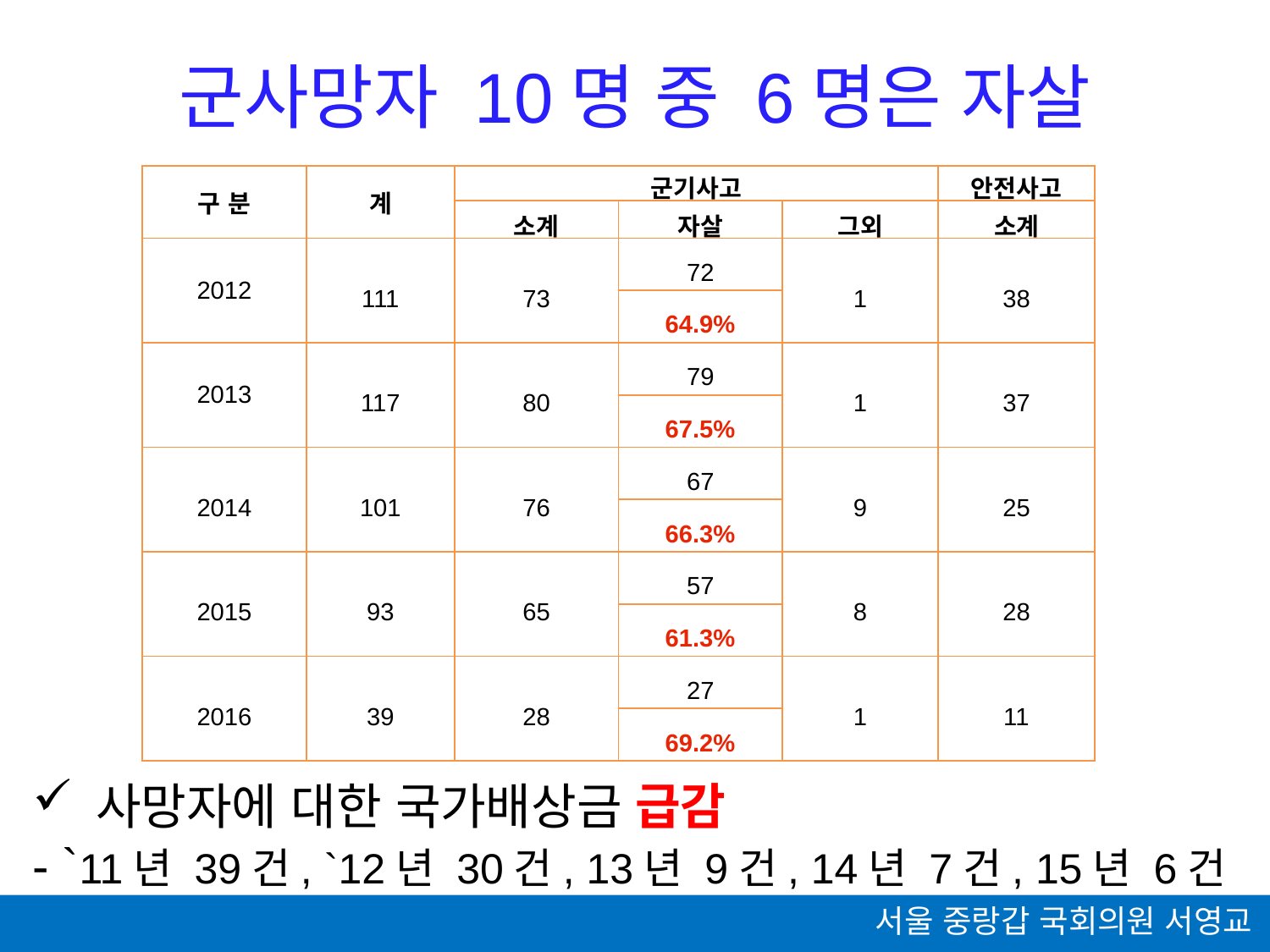

군사망자 10명 중 6명은 자살
| 구 분 | 계 | 군기사고 |  |  | 안전사고 |
| --- | --- | --- | --- | --- | --- |
|  |  | 소계 | 자살 | 그외 | 소계 |
| 2012 | 111 | 73 | 72 | 1 | 38 |
|  |  |  | 64.9% |  |  |
| 2013 | 117 | 80 | 79 | 1 | 37 |
|  |  |  | 67.5% |  |  |
| 2014 | 101 | 76 | 67 | 9 | 25 |
|  |  |  | 66.3% |  |  |
| 2015 | 93 | 65 | 57 | 8 | 28 |
|  |  |  | 61.3% |  |  |
| 2016 | 39 | 28 | 27 | 1 | 11 |
|  |  |  | 69.2% |  |  |
사망자에 대한 국가배상금 급감
- `11년 39건, `12년 30건, 13년 9건, 14년 7건, 15년 6건

서울 중랑갑 국회의원 서영교